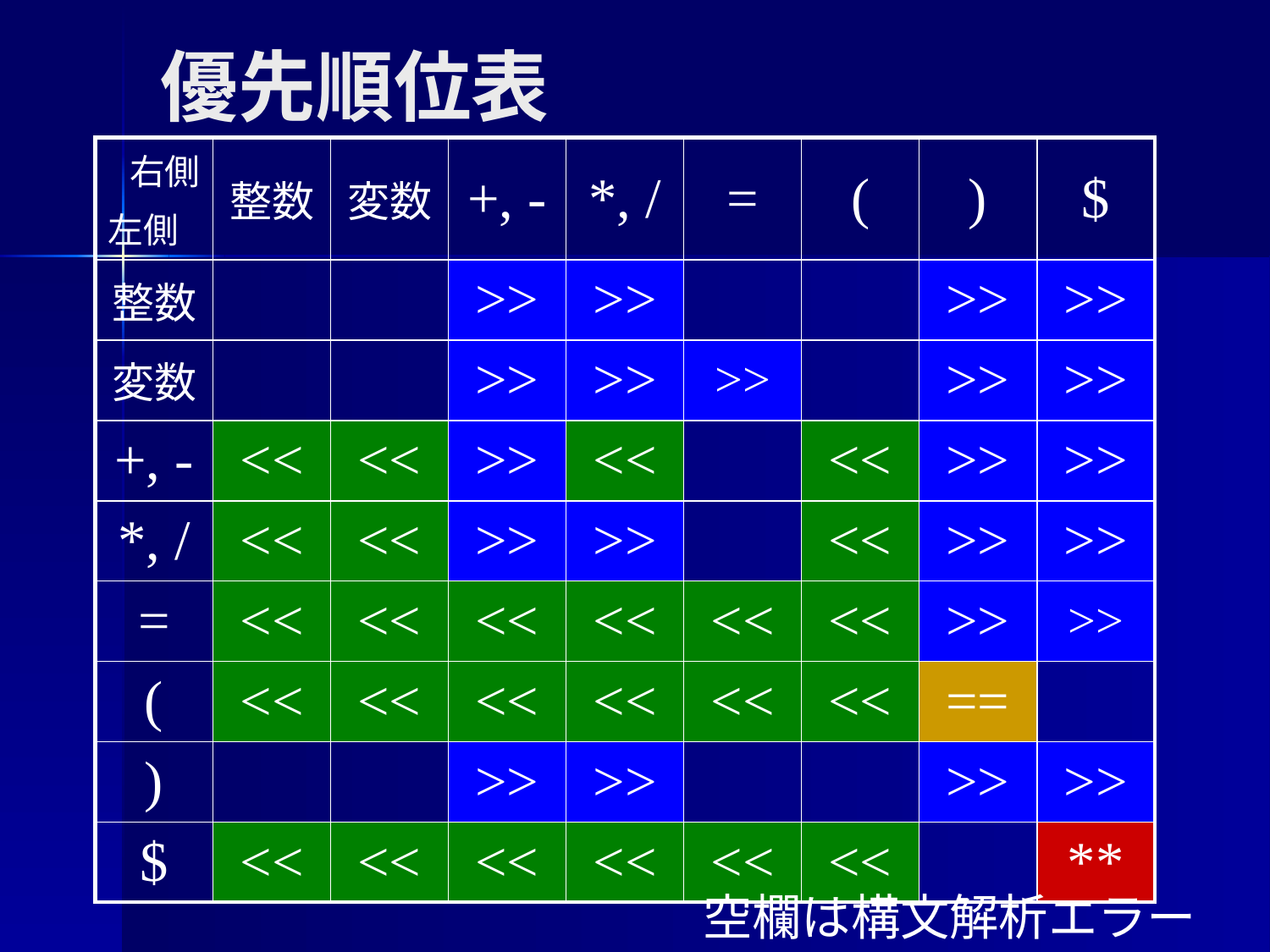

# 優先順位表
| 右側 左側 | 整数 | 変数 | +, - | \*, / | = | ( | ) | $ |
| --- | --- | --- | --- | --- | --- | --- | --- | --- |
| 整数 |  |  | >> | >> |  |  | >> | >> |
| 変数 |  |  | >> | >> | >> |  | >> | >> |
| +, - | << | << | >> | << |  | << | >> | >> |
| \*, / | << | << | >> | >> |  | << | >> | >> |
| = | << | << | << | << | << | << | >> | >> |
| ( | << | << | << | << | << | << | == |  |
| ) |  |  | >> | >> |  |  | >> | >> |
| $ | << | << | << | << | << | << |  | \*\* |
空欄は構文解析エラー